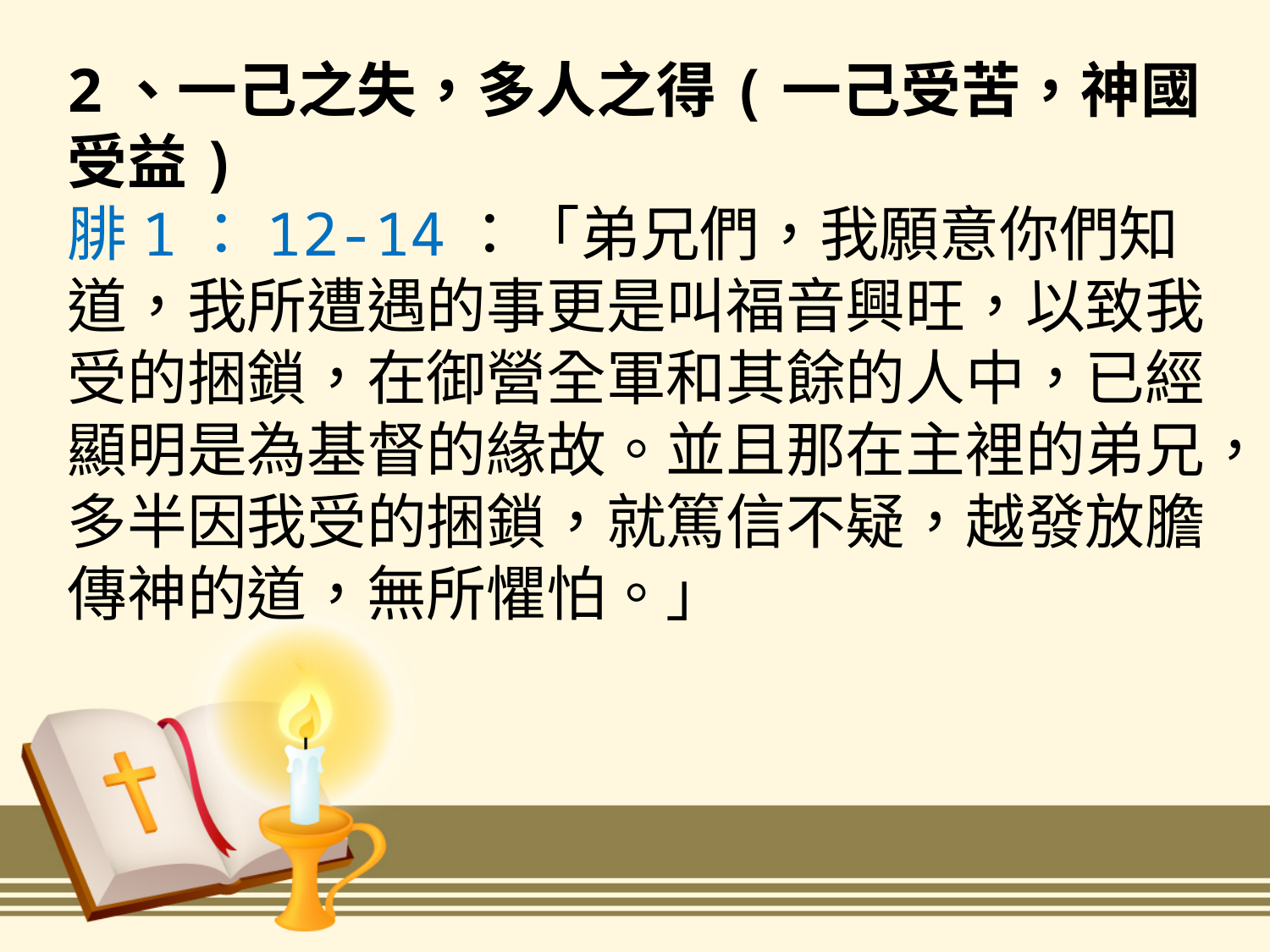

2、一己之失，多人之得(一己受苦，神國受益)
腓1：12-14：「弟兄們，我願意你們知道，我所遭遇的事更是叫福音興旺，以致我受的捆鎖，在御營全軍和其餘的人中，已經顯明是為基督的緣故。並且那在主裡的弟兄，多半因我受的捆鎖，就篤信不疑，越發放膽傳神的道，無所懼怕。」